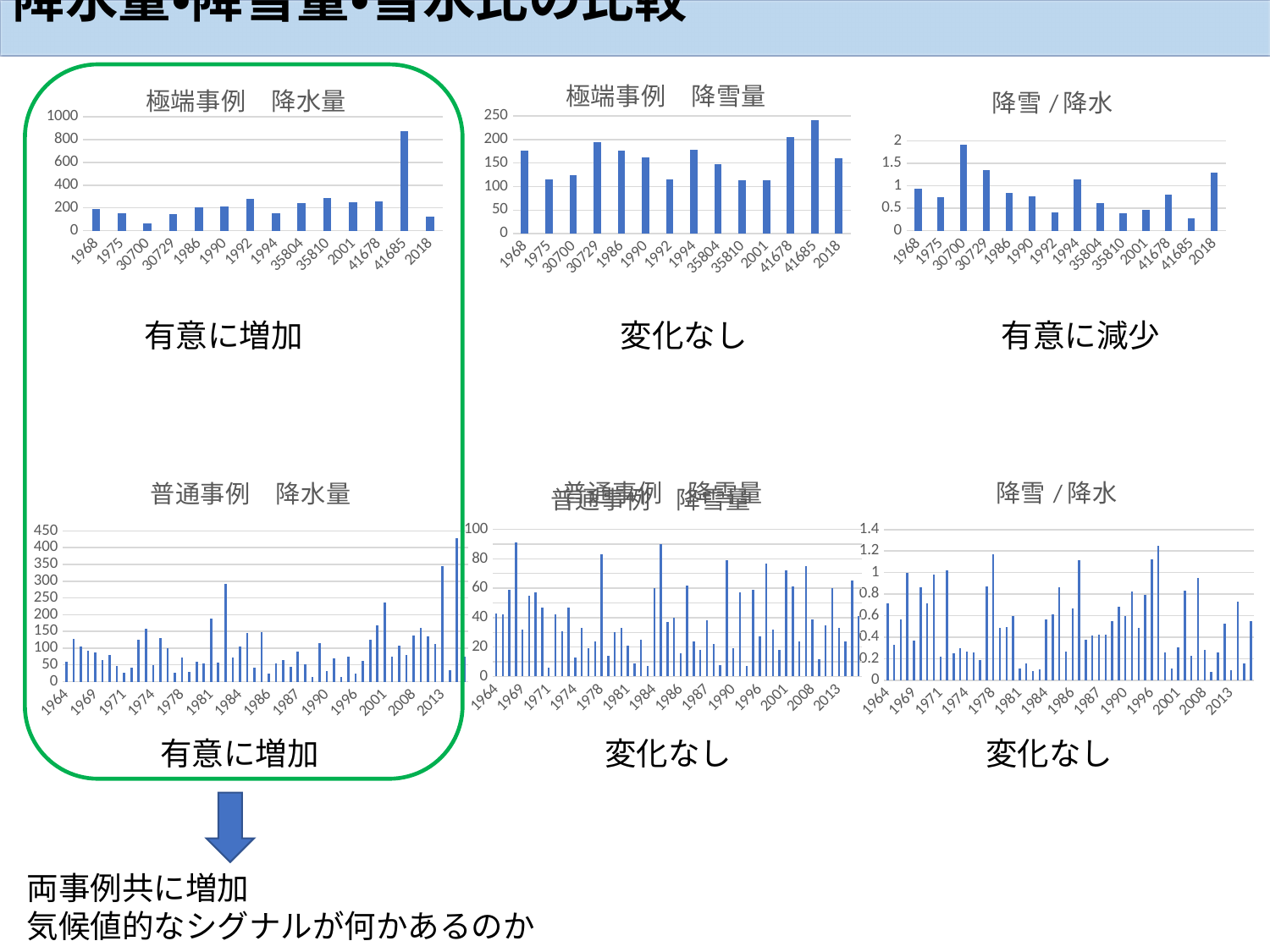

降水量・降雪量・雪水比の比較

### Chart: 極端事例　降雪量

| Category |  |
|---|---|
| 1968 | 176.0 |
| 1975 | 115.0 |
| 30700 | 124.0 |
| 30729 | 194.0 |
| 1986 | 176.0 |
| 1990 | 162.0 |
| 1992 | 115.0 |
| 1994 | 178.0 |
| 35804 | 148.0 |
| 35810 | 113.0 |
| 2001 | 113.0 |
| 41678 | 205.0 |
| 41685 | 242.0 |
| 2018 | 161.0 |

### Chart: 降雪/降水

| Category |  |
|---|---|
| 1968 | 0.9336870026525199 |
| 1975 | 0.7467532467532467 |
| 30700 | 1.9076923076923078 |
| 30729 | 1.342560553633218 |
| 1986 | 0.8461538461538461 |
| 1990 | 0.7641509433962265 |
| 1992 | 0.40852575488454707 |
| 1994 | 1.141025641025641 |
| 35804 | 0.6128364389233955 |
| 35810 | 0.397887323943662 |
| 2001 | 0.45934959349593496 |
| 41678 | 0.793036750483559 |
| 41685 | 0.2770463651974814 |
| 2018 | 1.2983870967741935 |

### Chart: 極端事例　降水量

| Category |  |
|---|---|
| 1968 | 188.5 |
| 1975 | 154.0 |
| 30700 | 65.0 |
| 30729 | 144.5 |
| 1986 | 208.0 |
| 1990 | 212.0 |
| 1992 | 281.5 |
| 1994 | 156.0 |
| 35804 | 241.5 |
| 35810 | 284.0 |
| 2001 | 246.0 |
| 41678 | 258.5 |
| 41685 | 873.5 |
| 2018 | 124.0 |
　　有意に増加　　　　　　　　　　変化なし　　　　　　　　有意に減少

### Chart: 普通事例　降雪量

| Category |  |
|---|---|
| 1964 | 43.0 |
| 1965 | 42.0 |
| 1967 | 59.0 |
| 1967 | 91.0 |
| 1969 | 32.0 |
| 1969 | 55.0 |
| 1970 | 57.0 |
| 1971 | 47.0 |
| 1971 | 6.0 |
| 1972 | 42.0 |
| 1972 | 31.0 |
| 1974 | 47.0 |
| 1974 | 13.0 |
| 1974 | 33.0 |
| 1974 | 19.0 |
| 1977 | 24.0 |
| 1978 | 83.0 |
| 1978 | 14.0 |
| 1979 | 30.0 |
| 1980 | 33.0 |
| 1981 | 21.0 |
| 1982 | 9.0 |
| 1983 | 25.0 |
| 1983 | 7.0 |
| 1984 | 60.0 |
| 1984 | 90.0 |
| 1984 | 37.0 |
| 1984 | 40.0 |
| 1986 | 16.0 |
| 1987 | 62.0 |
| 1987 | 24.0 |
| 1987 | 18.0 |
| 1987 | 38.0 |
| 1988 | 22.0 |
| 1988 | 8.0 |
| 1990 | 79.0 |
| 1990 | 19.0 |
| 1994 | 57.0 |
| 1995 | 7.0 |
| 1996 | 59.0 |
| 1996 | 27.0 |
| 1996 | 77.0 |
| 1998 | 32.0 |
| 1998 | 18.0 |
| 2001 | 72.0 |
| 2001 | 61.0 |
| 2005 | 24.0 |
| 2006 | 75.0 |
| 2008 | 39.0 |
| 2010 | 12.0 |
| 2011 | 35.0 |
| 2012 | 60.0 |
| 2013 | 33.0 |
| 2014 | 24.0 |
| 2016 | 65.0 |
| 2018 | 41.0 |

### Chart: 降雪/降水

| Category |  |
|---|---|
| 1964 | 0.7107438016528925 |
| 1965 | 0.32967032967032966 |
| 1967 | 0.5635148042024832 |
| 1967 | 1.0 |
| 1969 | 0.3699421965317919 |
| 1969 | 0.8661417322834646 |
| 1970 | 0.7169811320754716 |
| 1971 | 0.9791666666666666 |
| 1971 | 0.21818181818181817 |
| 1972 | 1.024390243902439 |
| 1972 | 0.24701195219123506 |
| 1974 | 0.2974683544303797 |
| 1974 | 0.26262626262626265 |
| 1974 | 0.2558139534883721 |
| 1974 | 0.1890547263681592 |
| 1977 | 0.8727272727272727 |
| 1978 | 1.1690140845070423 |
| 1978 | 0.4827586206896552 |
| 1979 | 0.49586776859504134 |
| 1980 | 0.5945945945945946 |
| 1981 | 0.11081794195250659 |
| 1982 | 0.15517241379310345 |
| 1983 | 0.08576329331046312 |
| 1983 | 0.09722222222222222 |
| 1984 | 0.5660377358490566 |
| 1984 | 0.6143344709897611 |
| 1984 | 0.8604651162790697 |
| 1984 | 0.2684563758389262 |
| 1986 | 0.6666666666666666 |
| 1987 | 1.117117117117117 |
| 1987 | 0.37209302325581395 |
| 1987 | 0.41379310344827586 |
| 1987 | 0.4245810055865922 |
| 1988 | 0.41904761904761906 |
| 1988 | 0.5517241379310345 |
| 1990 | 0.683982683982684 |
| 1990 | 0.59375 |
| 1994 | 0.8260869565217391 |
| 1995 | 0.4827586206896552 |
| 1996 | 0.7919463087248322 |
| 1996 | 1.125 |
| 1996 | 1.2520325203252032 |
| 1998 | 0.256 |
| 1998 | 0.10650887573964497 |
| 2001 | 0.3057324840764331 |
| 2001 | 0.8299319727891157 |
| 2005 | 0.22535211267605634 |
| 2006 | 0.9493670886075949 |
| 2008 | 0.2815884476534296 |
| 2010 | 0.07453416149068323 |
| 2011 | 0.25735294117647056 |
| 2012 | 0.5286343612334802 |
| 2013 | 0.0953757225433526 |
| 2014 | 0.7272727272727273 |
| 2016 | 0.15204678362573099 |
| 2018 | 0.5466666666666666 |

### Chart: 普通事例　降水量

| Category |  |
|---|---|
| 1964 | 60.5 |
| 1965 | 127.39999999999999 |
| 1967 | 104.7 |
| 1967 | 91.0 |
| 1969 | 86.5 |
| 1969 | 63.5 |
| 1970 | 79.5 |
| 1971 | 48.0 |
| 1971 | 27.5 |
| 1972 | 41.0 |
| 1972 | 125.5 |
| 1974 | 158.0 |
| 1974 | 49.5 |
| 1974 | 129.0 |
| 1974 | 100.5 |
| 1977 | 27.5 |
| 1978 | 71.0 |
| 1978 | 29.0 |
| 1979 | 60.5 |
| 1980 | 55.5 |
| 1981 | 189.5 |
| 1982 | 58.0 |
| 1983 | 291.5 |
| 1983 | 72.0 |
| 1984 | 106.0 |
| 1984 | 146.5 |
| 1984 | 43.0 |
| 1984 | 149.0 |
| 1986 | 24.0 |
| 1987 | 55.5 |
| 1987 | 64.5 |
| 1987 | 43.5 |
| 1987 | 89.5 |
| 1988 | 52.5 |
| 1988 | 14.5 |
| 1990 | 115.5 |
| 1990 | 32.0 |
| 1994 | 69.0 |
| 1995 | 14.5 |
| 1996 | 74.5 |
| 1996 | 24.0 |
| 1996 | 61.5 |
| 1998 | 125.0 |
| 1998 | 169.0 |
| 2001 | 235.5 |
| 2001 | 73.5 |
| 2005 | 106.5 |
| 2006 | 79.0 |
| 2008 | 138.5 |
| 2010 | 161.0 |
| 2011 | 136.0 |
| 2012 | 113.5 |
| 2013 | 346.0 |
| 2014 | 33.0 |
| 2016 | 427.5 |
| 2018 | 75.0 |

### Chart: 普通事例　降雪量

| Category |
|---|
　　有意に増加　　　　　　　　　変化なし　　　　　　　　変化なし

両事例共に増加
気候値的なシグナルが何かあるのか